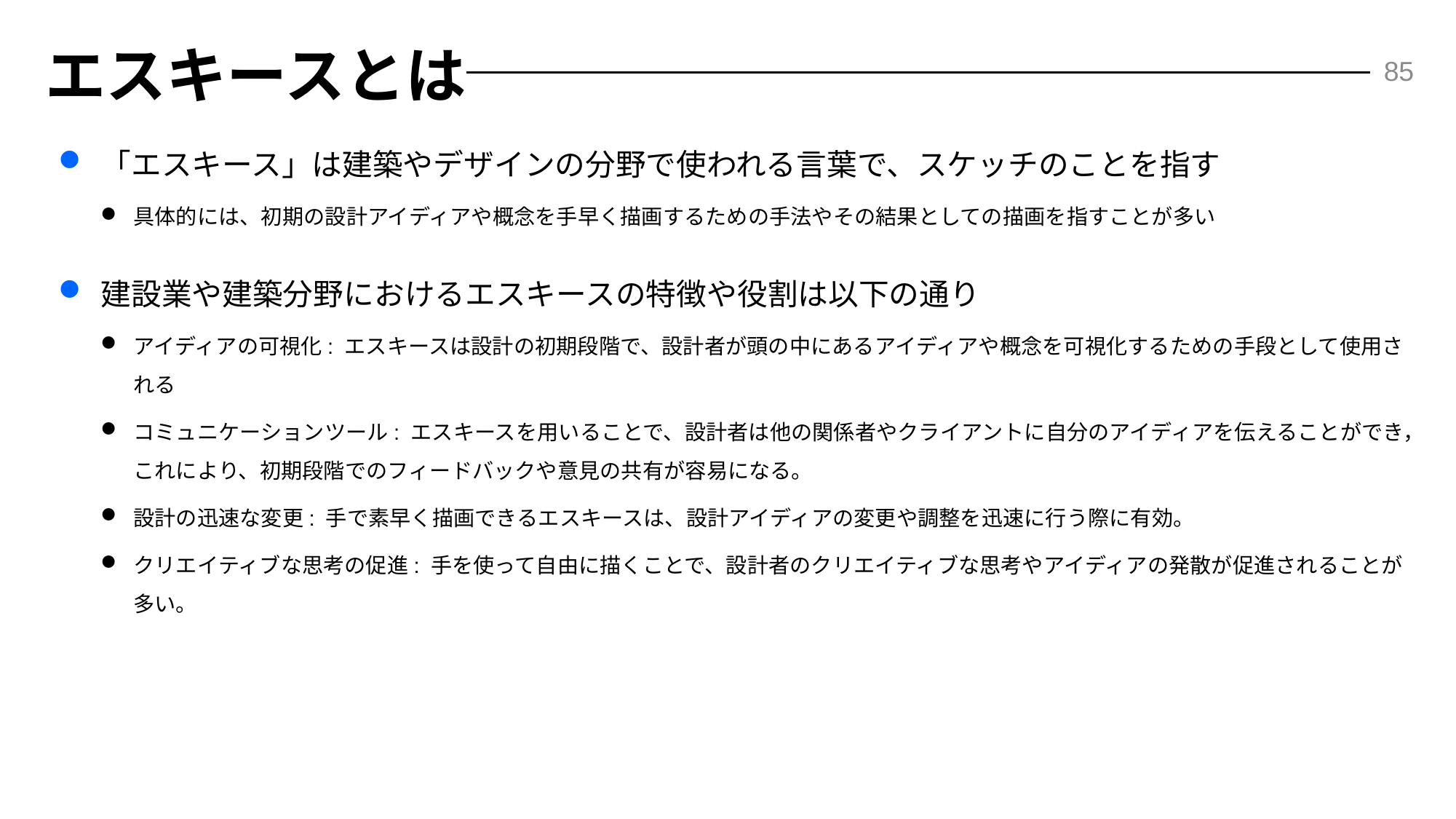

85
# エスキースとは
「エスキース」は建築やデザインの分野で使われる言葉で、スケッチのことを指す
具体的には、初期の設計アイディアや概念を手早く描画するための手法やその結果としての描画を指すことが多い
建設業や建築分野におけるエスキースの特徴や役割は以下の通り
アイディアの可視化: エスキースは設計の初期段階で、設計者が頭の中にあるアイディアや概念を可視化するための手段として使用される
コミュニケーションツール: エスキースを用いることで、設計者は他の関係者やクライアントに自分のアイディアを伝えることができ，これにより、初期段階でのフィードバックや意見の共有が容易になる。
設計の迅速な変更: 手で素早く描画できるエスキースは、設計アイディアの変更や調整を迅速に行う際に有効。
クリエイティブな思考の促進: 手を使って自由に描くことで、設計者のクリエイティブな思考やアイディアの発散が促進されることが多い。